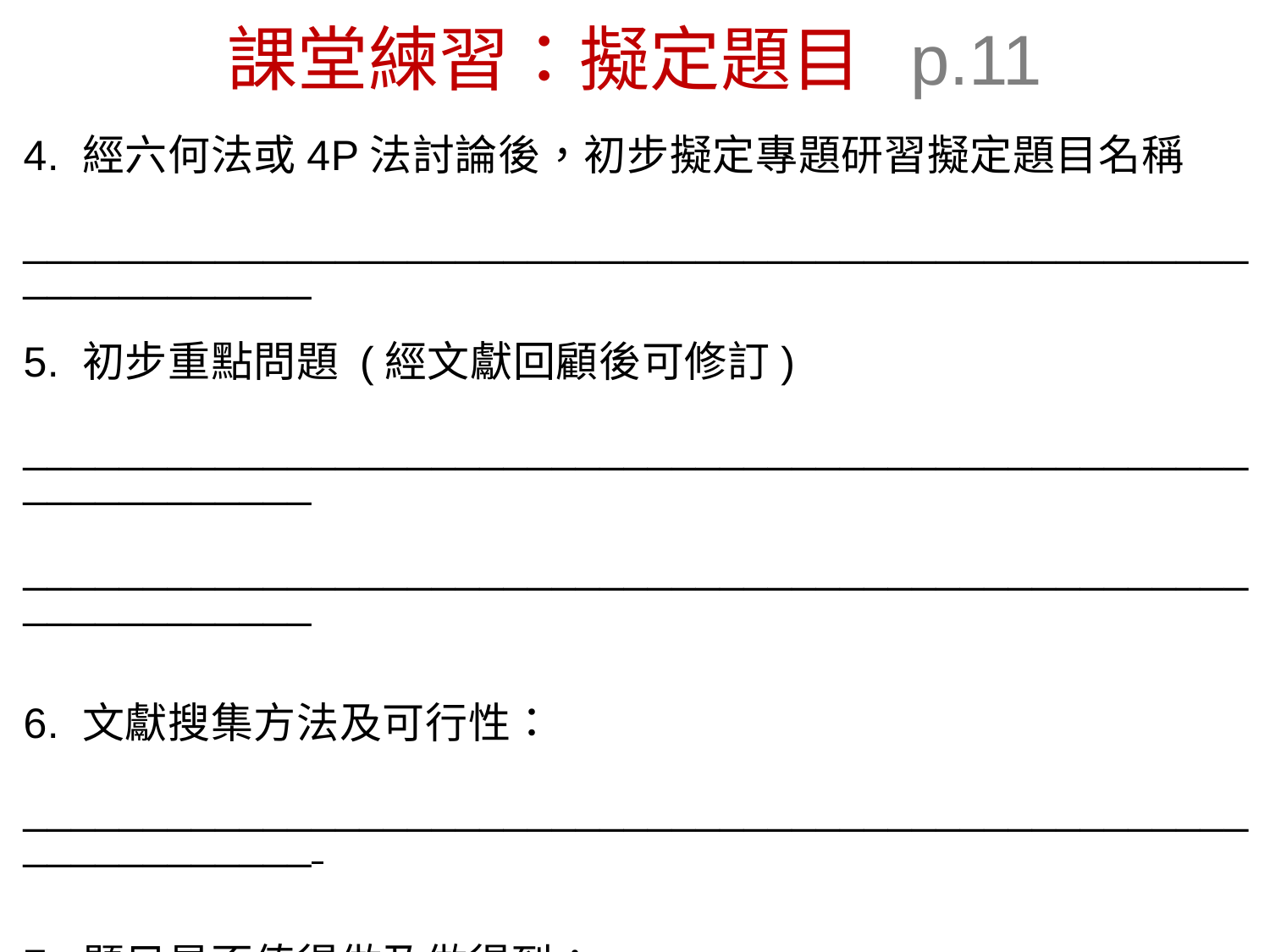

# 課堂練習：擬定題目  p.11
4. 經六何法或4P法討論後，初步擬定專題研習擬定題目名稱
_______________________________________________________________
5. 初步重點問題 (經文獻回顧後可修訂)
_______________________________________________________________
_______________________________________________________________
6. 文獻搜集方法及可行性：
_______________________________________________________________
7. 題目是否值得做及做得到：
__________________________________________________________